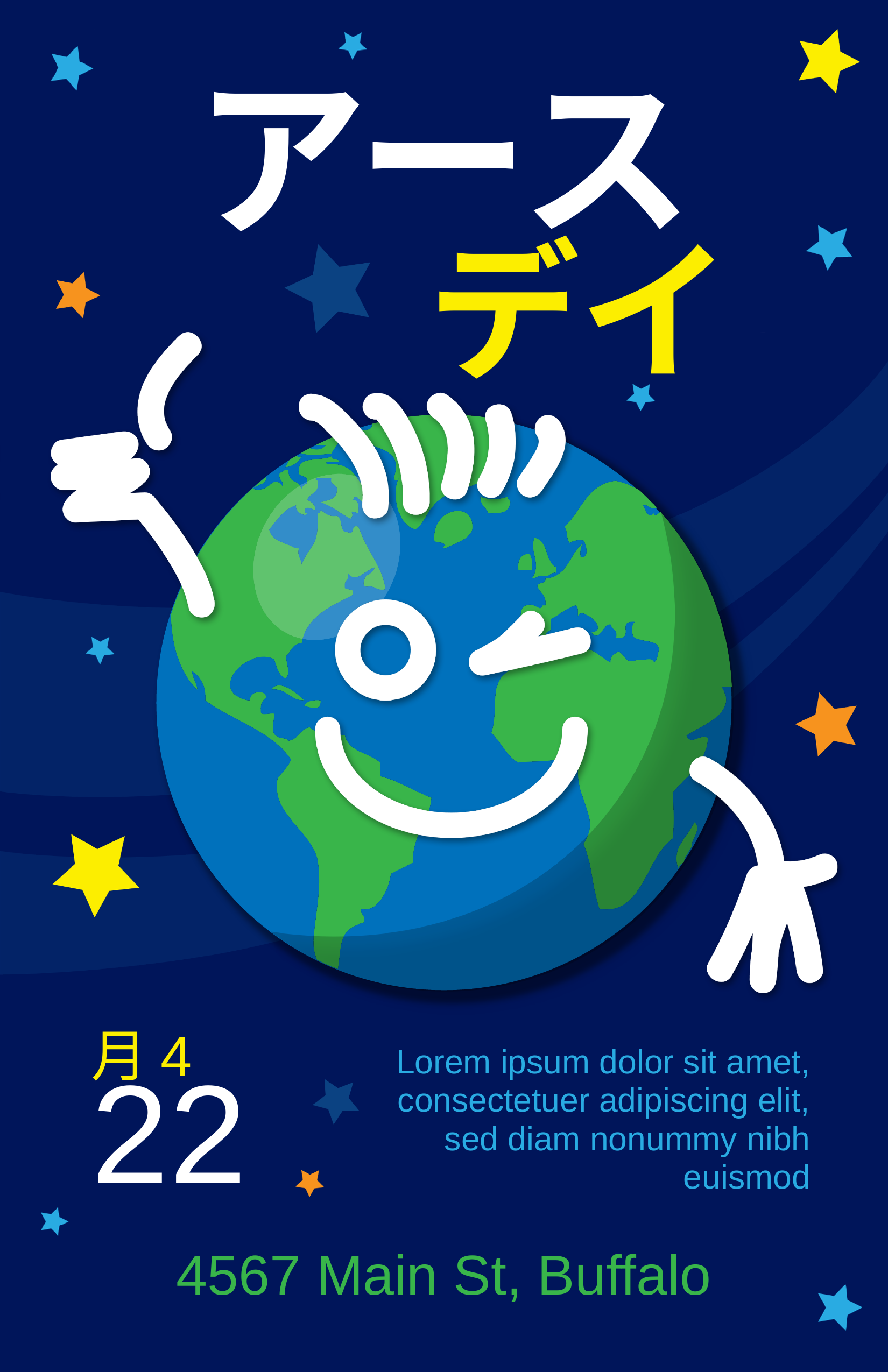

# アース
デイ
月4
Lorem ipsum dolor sit amet, consectetuer adipiscing elit, sed diam nonummy nibh euismod
22
4567 Main St, Buffalo